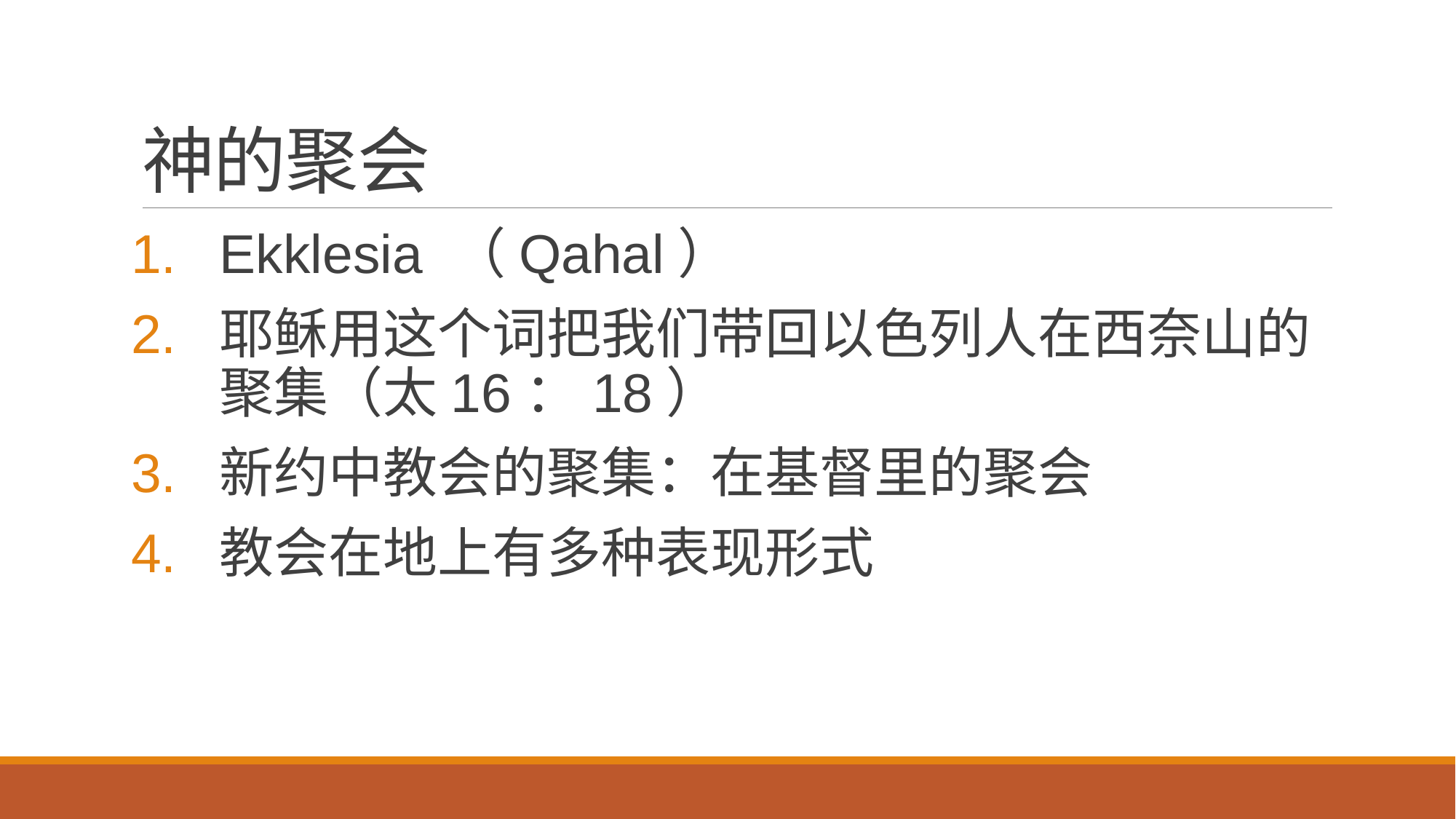

# 神的聚会
Ekklesia （Qahal）
耶稣用这个词把我们带回以色列人在西奈山的聚集（太16：18）
新约中教会的聚集：在基督里的聚会
教会在地上有多种表现形式